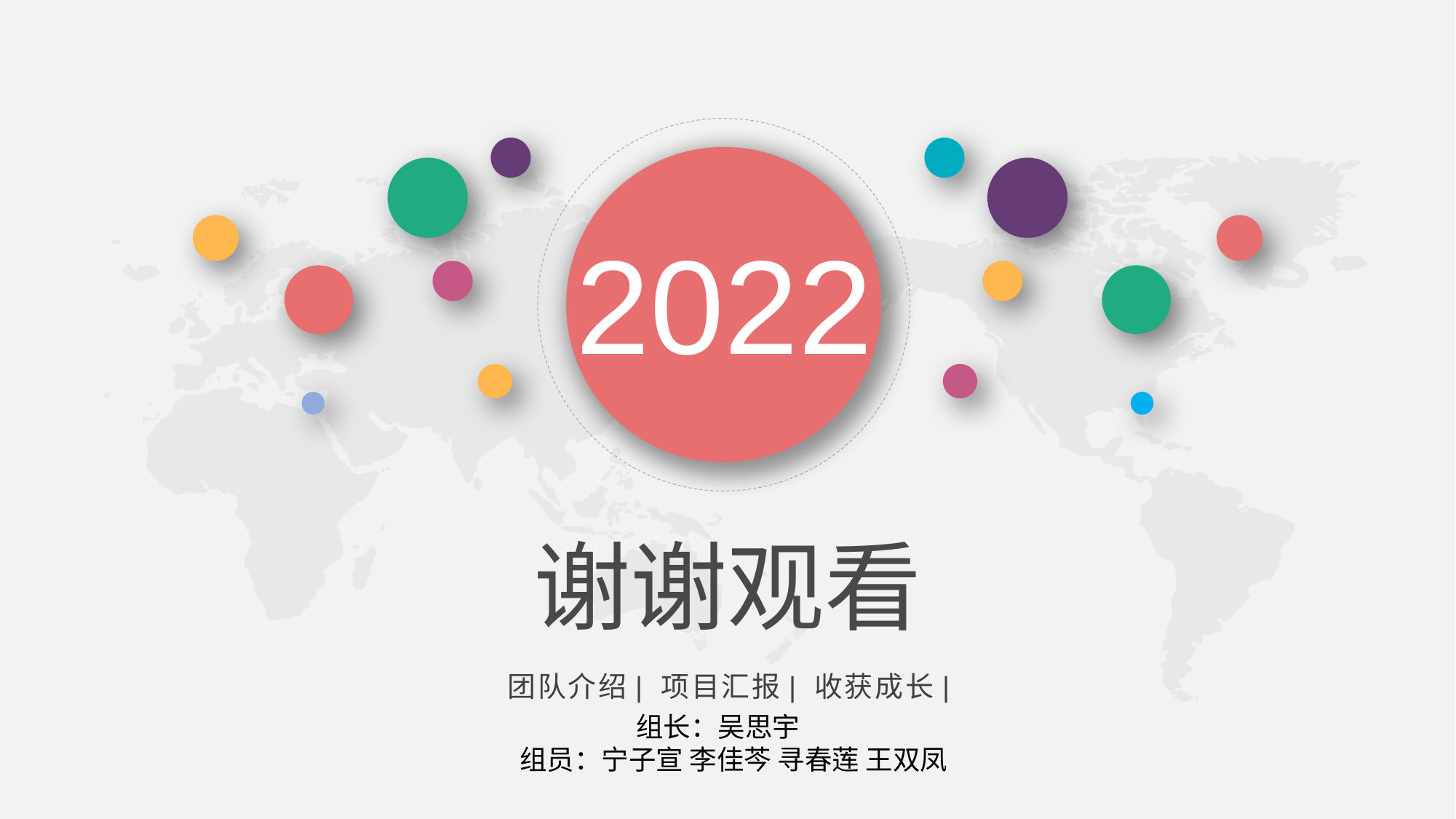

2022

谢谢观看
团队介绍| 项目汇报| 收获成长|
组长：吴思宇
组员：宁子宣 李佳芩 寻春莲 王双凤